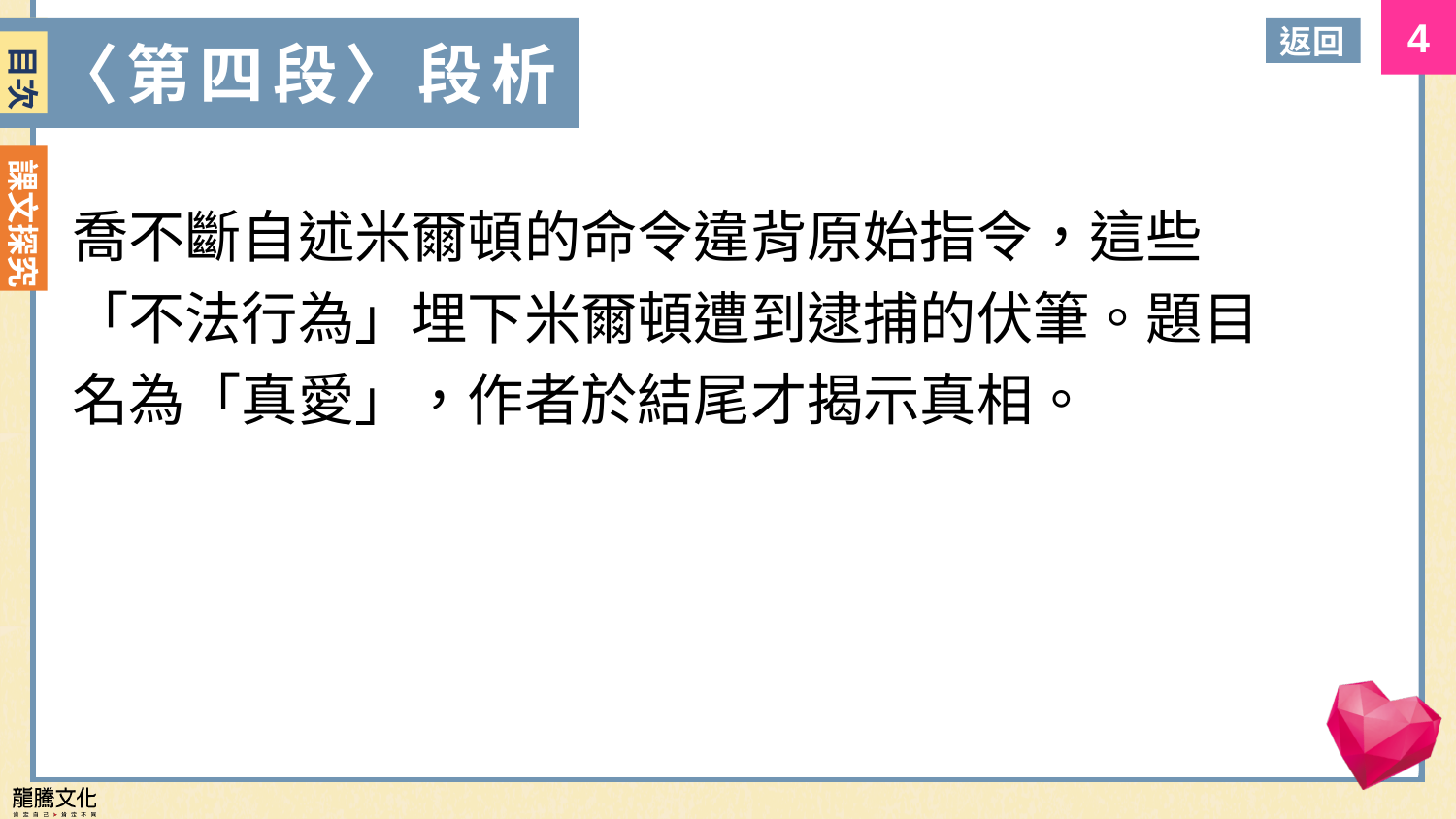

目次

返回
〈第四段〉段析
目次
喬不斷自述米爾頓的命令違背原始指令，這些「不法行為」埋下米爾頓遭到逮捕的伏筆。題目名為「真愛」，作者於結尾才揭示真相。